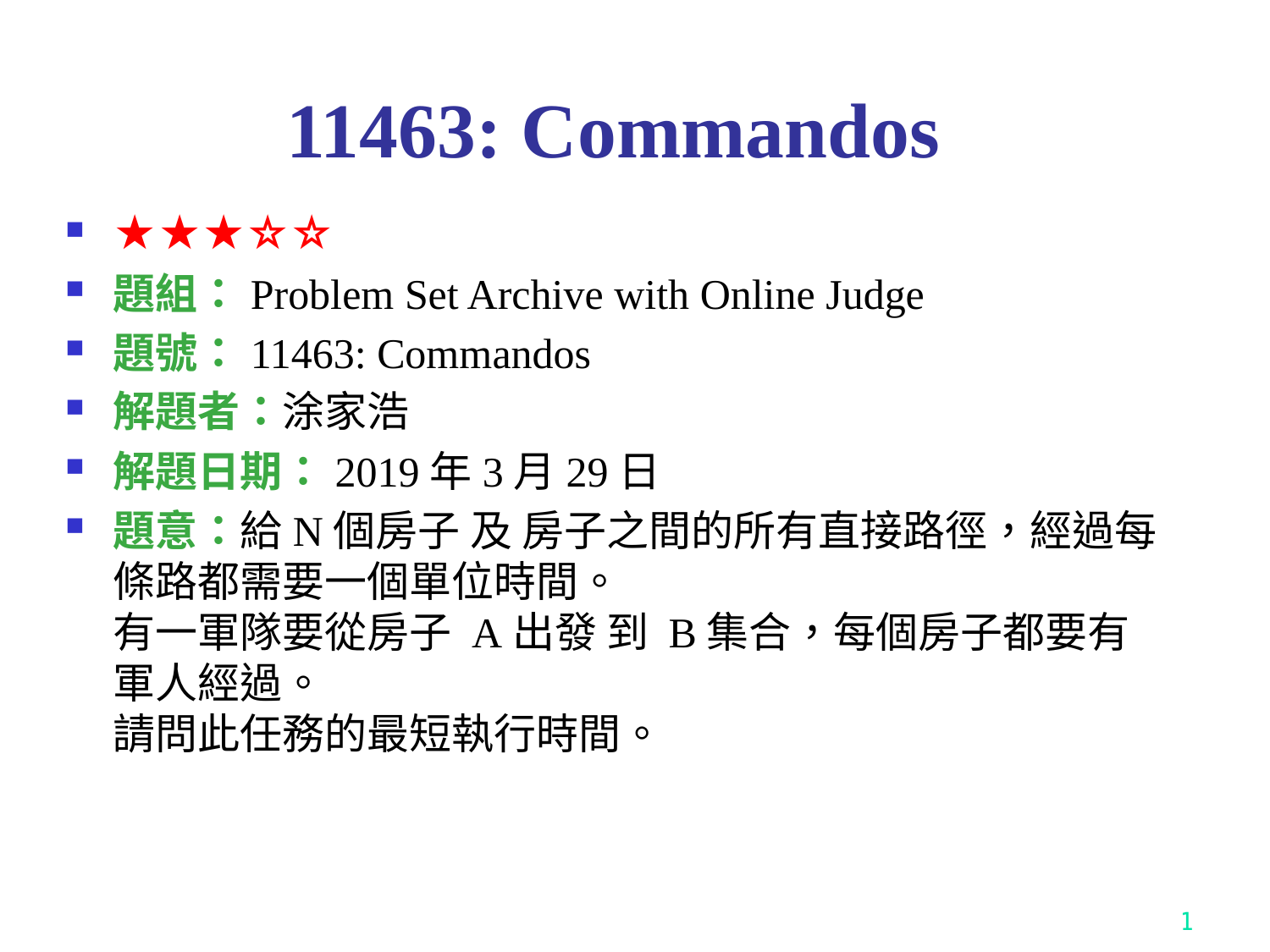

# 11463: Commandos
★★★☆☆
題組：Problem Set Archive with Online Judge
題號：11463: Commandos
解題者：涂家浩
解題日期：2019年3月29日
題意：給N個房子 及 房子之間的所有直接路徑，經過每條路都需要一個單位時間。
有一軍隊要從房子 A出發 到 B集合，每個房子都要有軍人經過。
請問此任務的最短執行時間。
1